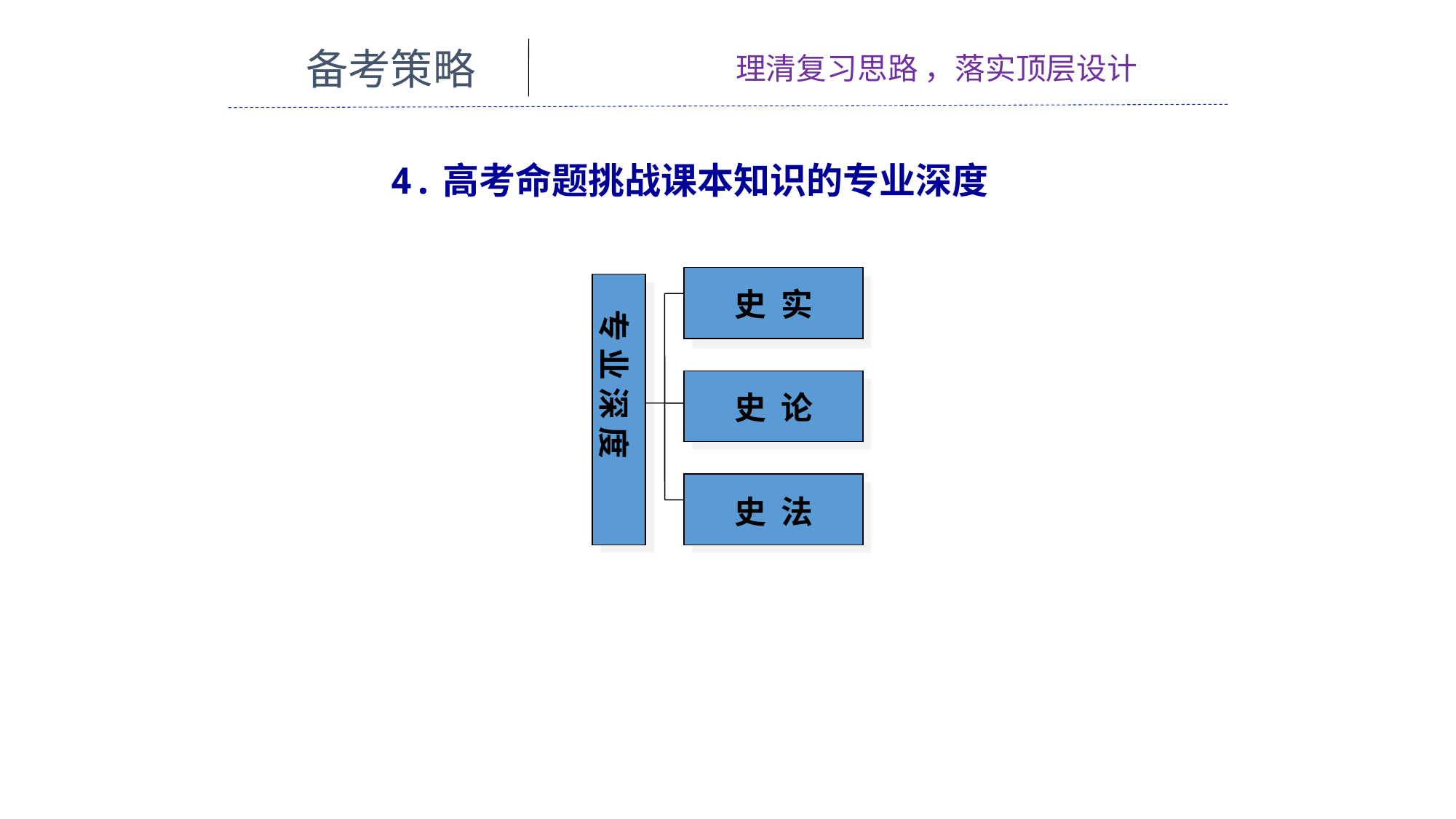

备考策略
理清复习思路 ，落实顶层设计
4.高考命题挑战课本知识的专业深度
专 业 深 度

史  实

史  论

史  法